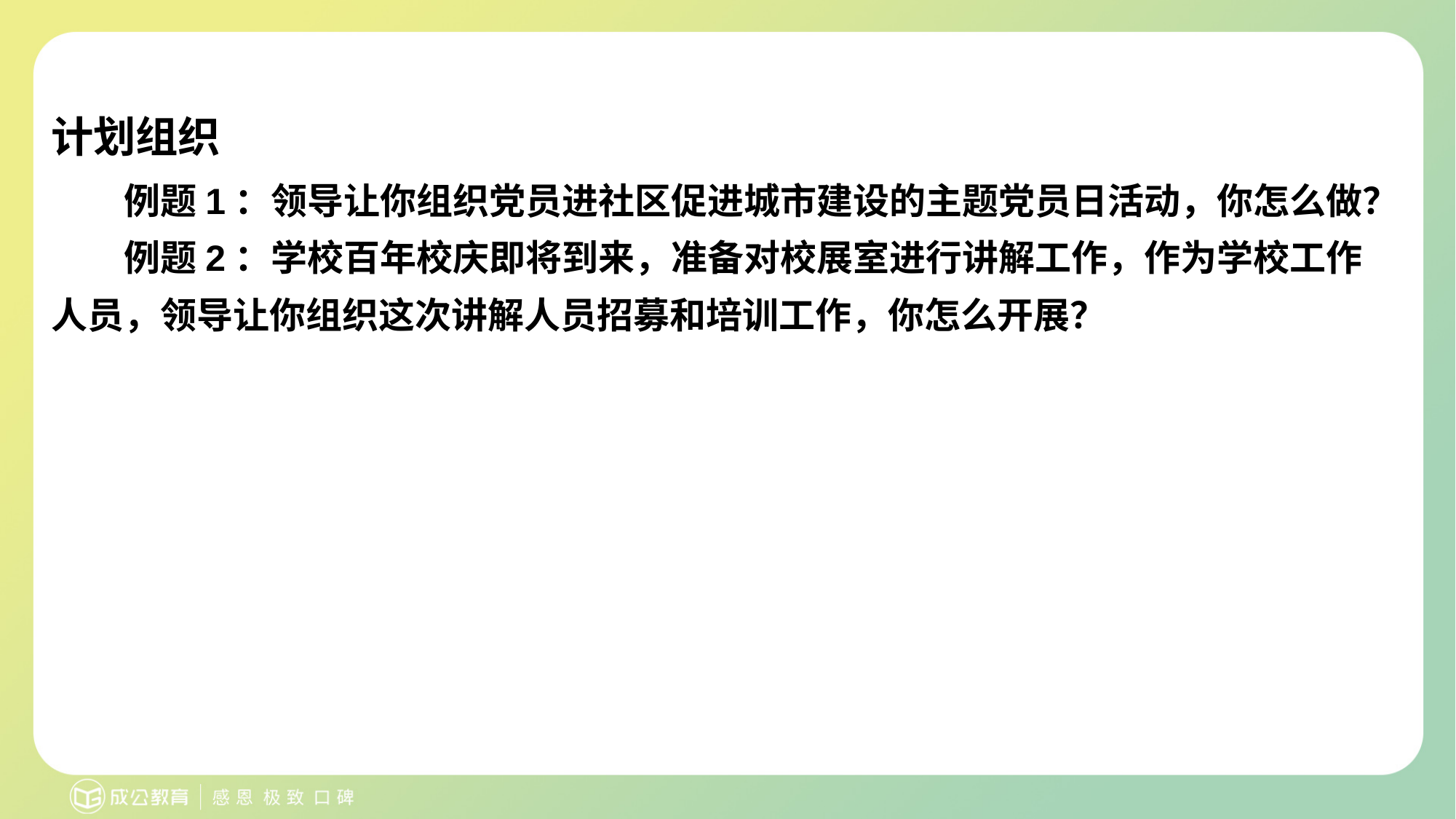

# 计划组织
例题1：领导让你组织党员进社区促进城市建设的主题党员日活动，你怎么做？
例题2：学校百年校庆即将到来，准备对校展室进行讲解工作，作为学校工作人员，领导让你组织这次讲解人员招募和培训工作，你怎么开展？